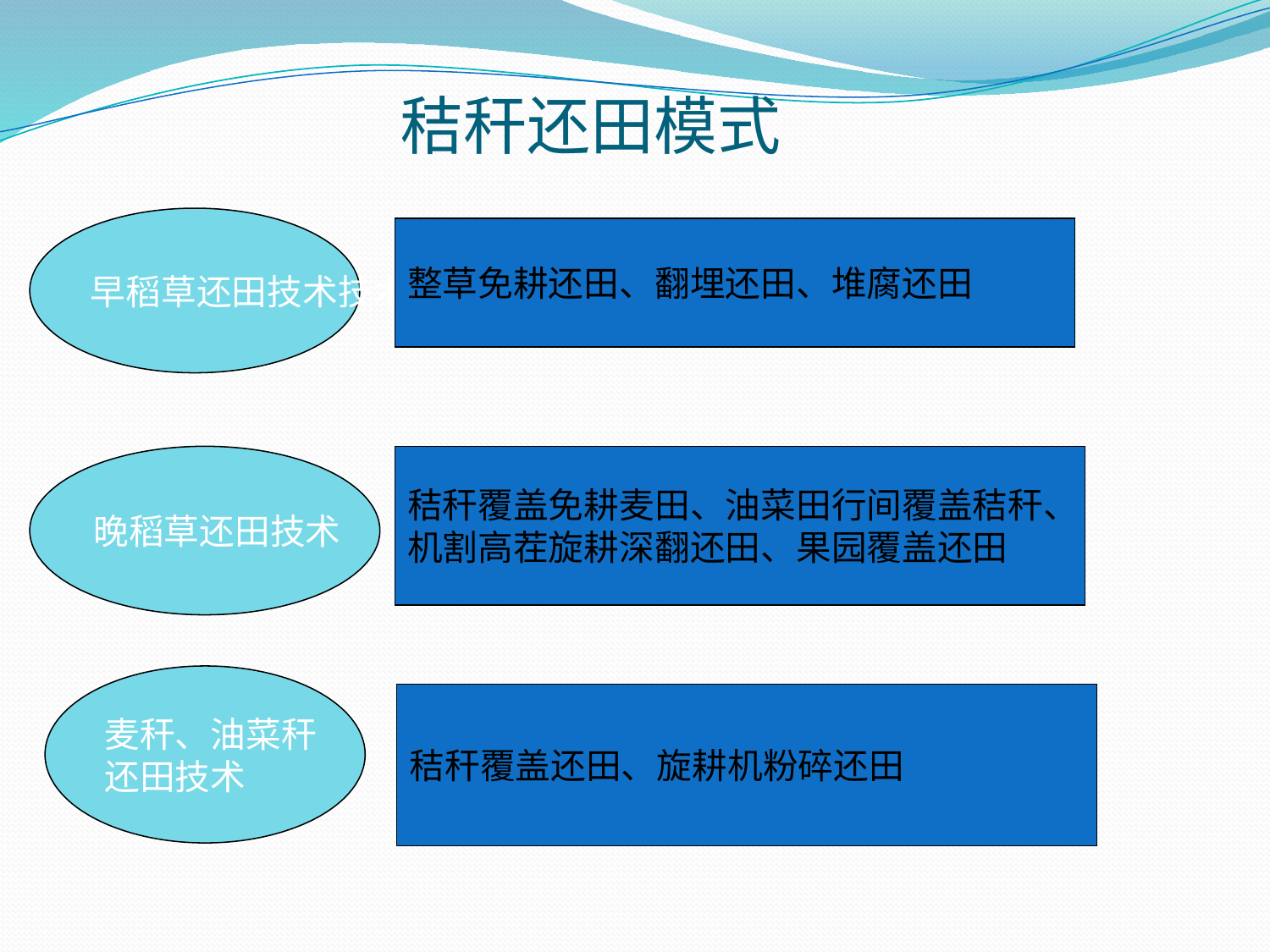

秸秆还田模式
早稻草还田技术技术
整草免耕还田、翻埋还田、堆腐还田
晚稻草还田技术
秸秆覆盖免耕麦田、油菜田行间覆盖秸秆、
机割高茬旋耕深翻还田、果园覆盖还田
麦秆、油菜秆
还田技术
秸秆覆盖还田、旋耕机粉碎还田